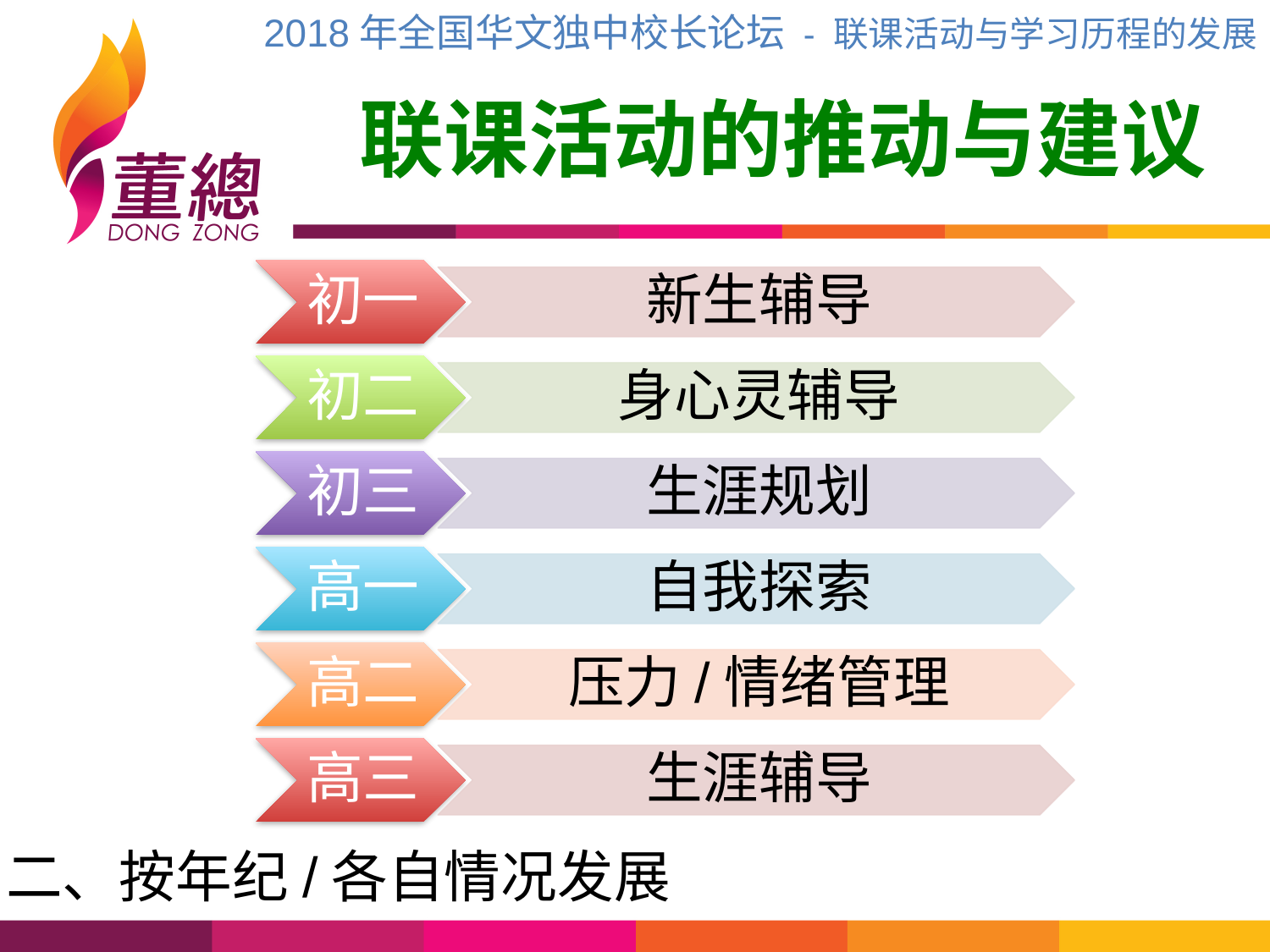

2018年全国华文独中校长论坛 - 联课活动与学习历程的发展
联课活动的推动与建议
初一
新生辅导
初二
身心灵辅导
初三
生涯规划
高一
自我探索
高二
压力/情绪管理
高三
生涯辅导
二、按年纪/各自情况发展